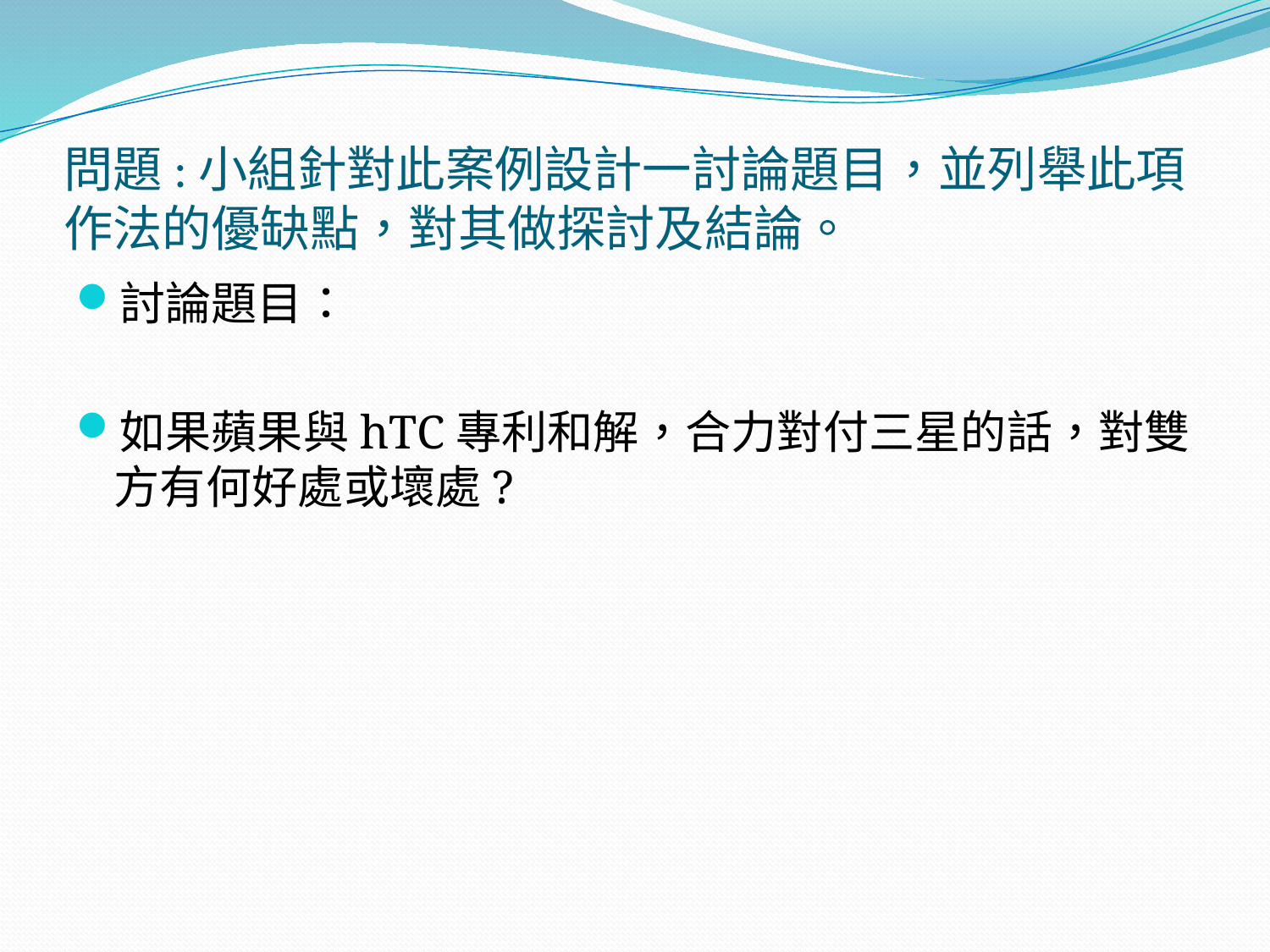

# 問題:小組針對此案例設計一討論題目，並列舉此項作法的優缺點，對其做探討及結論。
討論題目：

如果蘋果與hTC專利和解，合力對付三星的話，對雙方有何好處或壞處?